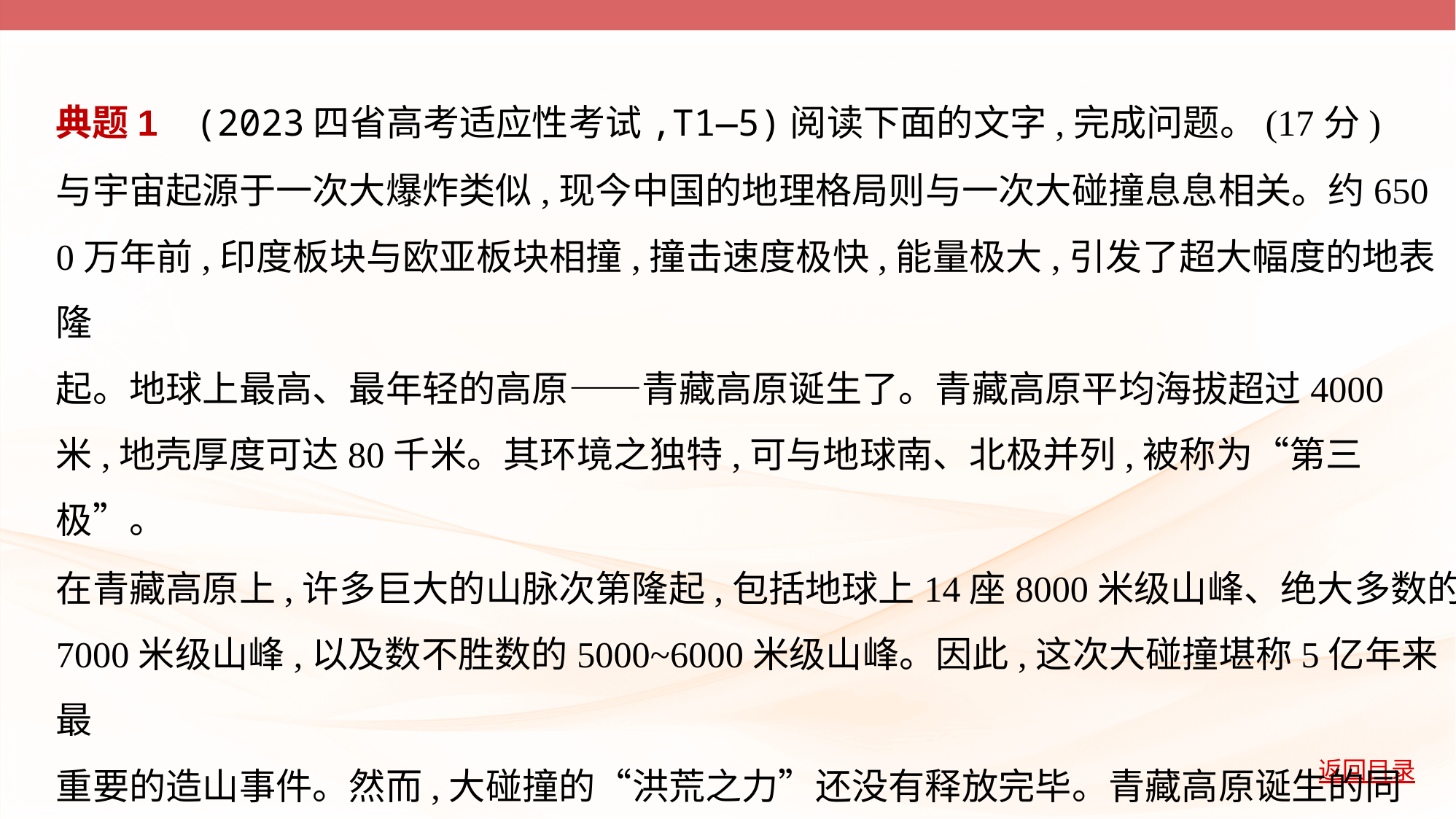

典题1    (2023四省高考适应性考试,T1—5)阅读下面的文字,完成问题。(17分)
与宇宙起源于一次大爆炸类似,现今中国的地理格局则与一次大碰撞息息相关。约650
0万年前,印度板块与欧亚板块相撞,撞击速度极快,能量极大,引发了超大幅度的地表隆
起。地球上最高、最年轻的高原——青藏高原诞生了。青藏高原平均海拔超过4000
米,地壳厚度可达80千米。其环境之独特,可与地球南、北极并列,被称为“第三极”。
在青藏高原上,许多巨大的山脉次第隆起,包括地球上14座8000米级山峰、绝大多数的
7000米级山峰,以及数不胜数的5000~6000米级山峰。因此,这次大碰撞堪称5亿年来最
重要的造山事件。然而,大碰撞的“洪荒之力”还没有释放完毕。青藏高原诞生的同
时,大碰撞的力量也开始向外围扩散。此前已经有了一定海拔高度的另一些地方也受
到挤压,进一步抬升,包括黄土高原、云贵高原、内蒙古高原。至此,中国大地上出现了